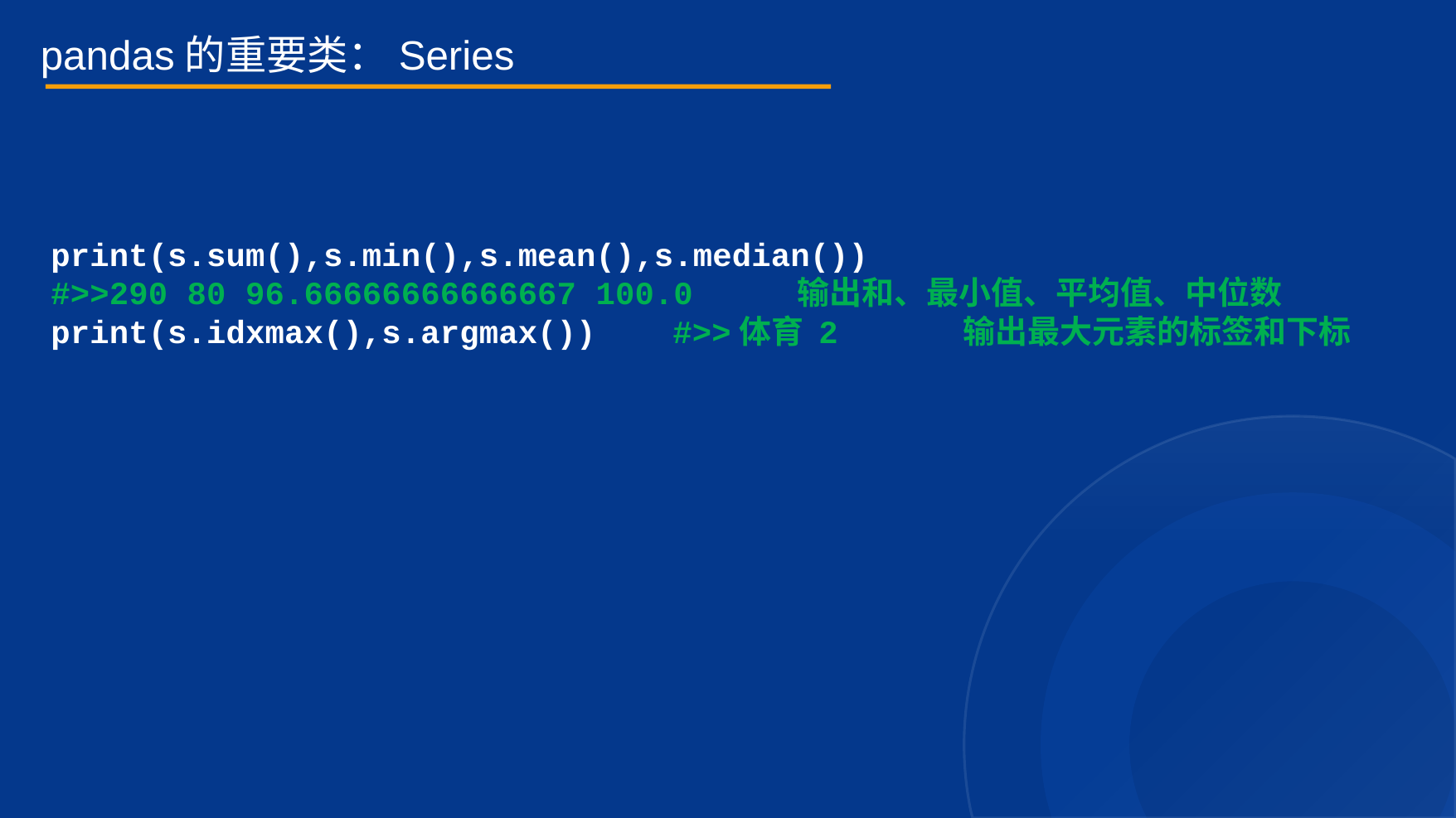

pandas的重要类：Series

print(s.sum(),s.min(),s.mean(),s.median())
#>>290 80 96.66666666666667 100.0 	输出和、最小值、平均值、中位数
print(s.idxmax(),s.argmax())	#>>体育 2      输出最大元素的标签和下标